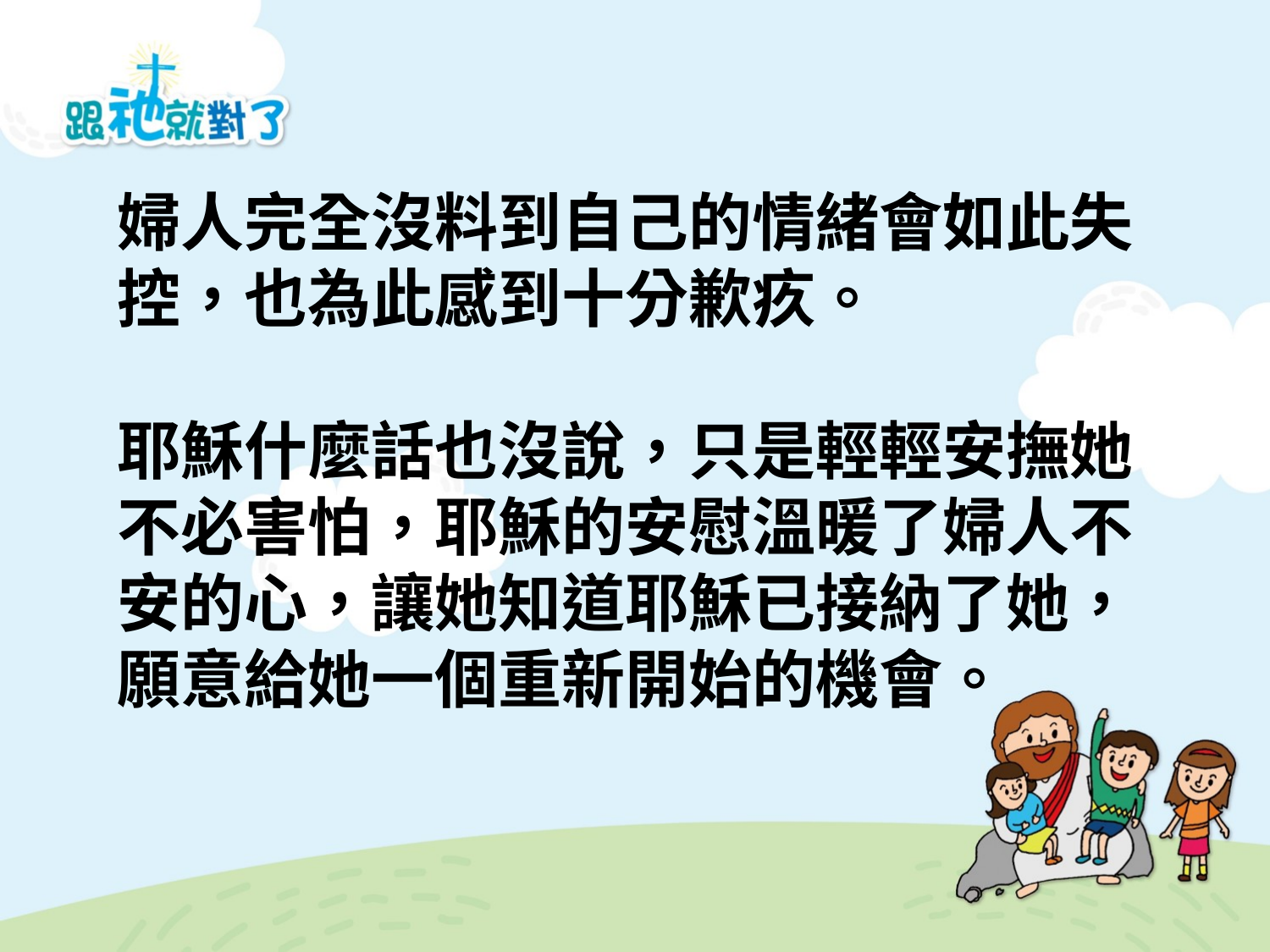

婦人完全沒料到自己的情緒會如此失控，也為此感到十分歉疚。

耶穌什麼話也沒說，只是輕輕安撫她不必害怕，耶穌的安慰溫暖了婦人不安的心，讓她知道耶穌已接納了她，願意給她一個重新開始的機會。